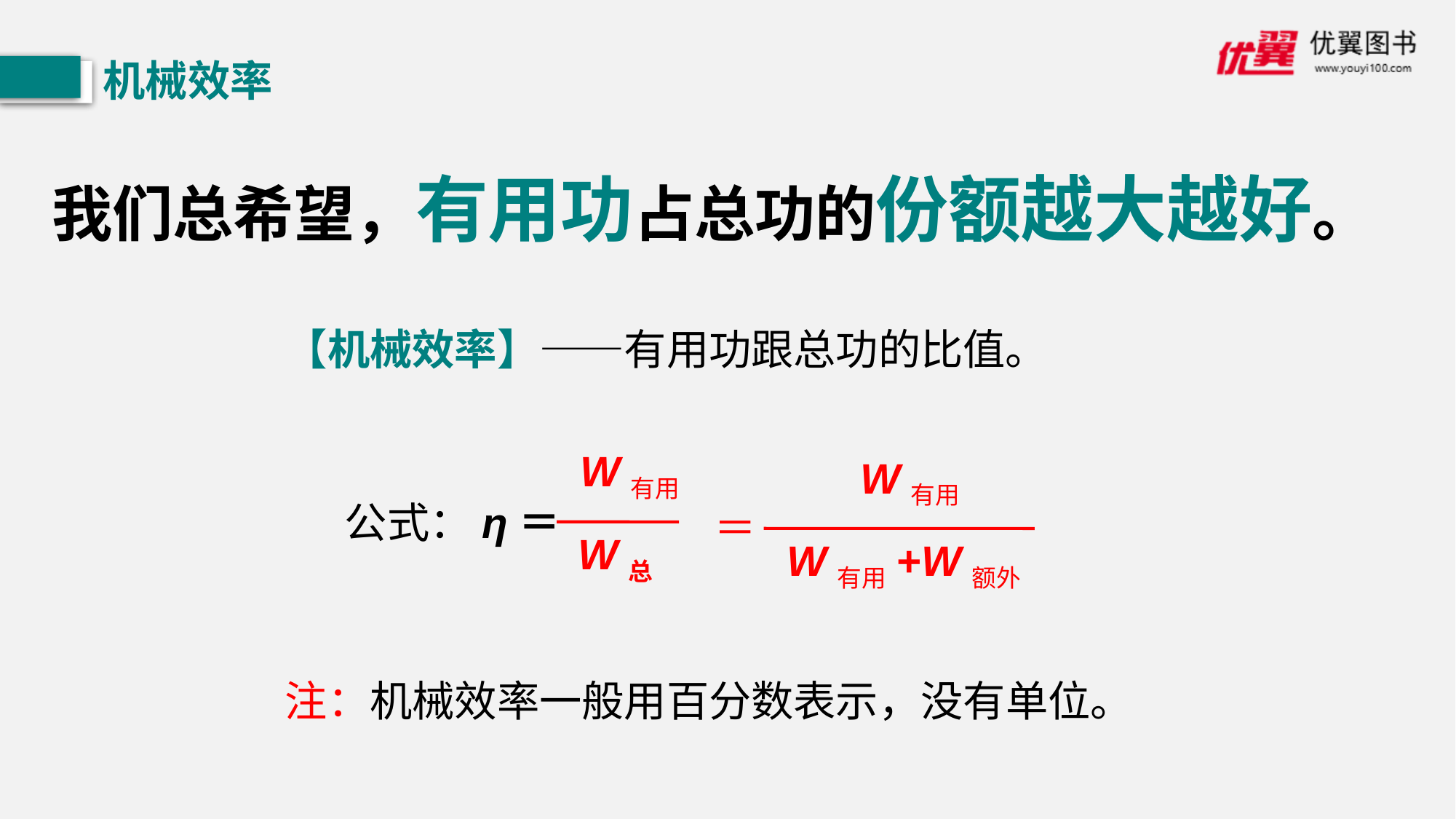

机械效率

我们总希望，有用功占总功的份额越大越好。
【机械效率】——有用功跟总功的比值。
W有用

W总
W有用

W有用+W额外
公式：η＝
＝
注：机械效率一般用百分数表示，没有单位。